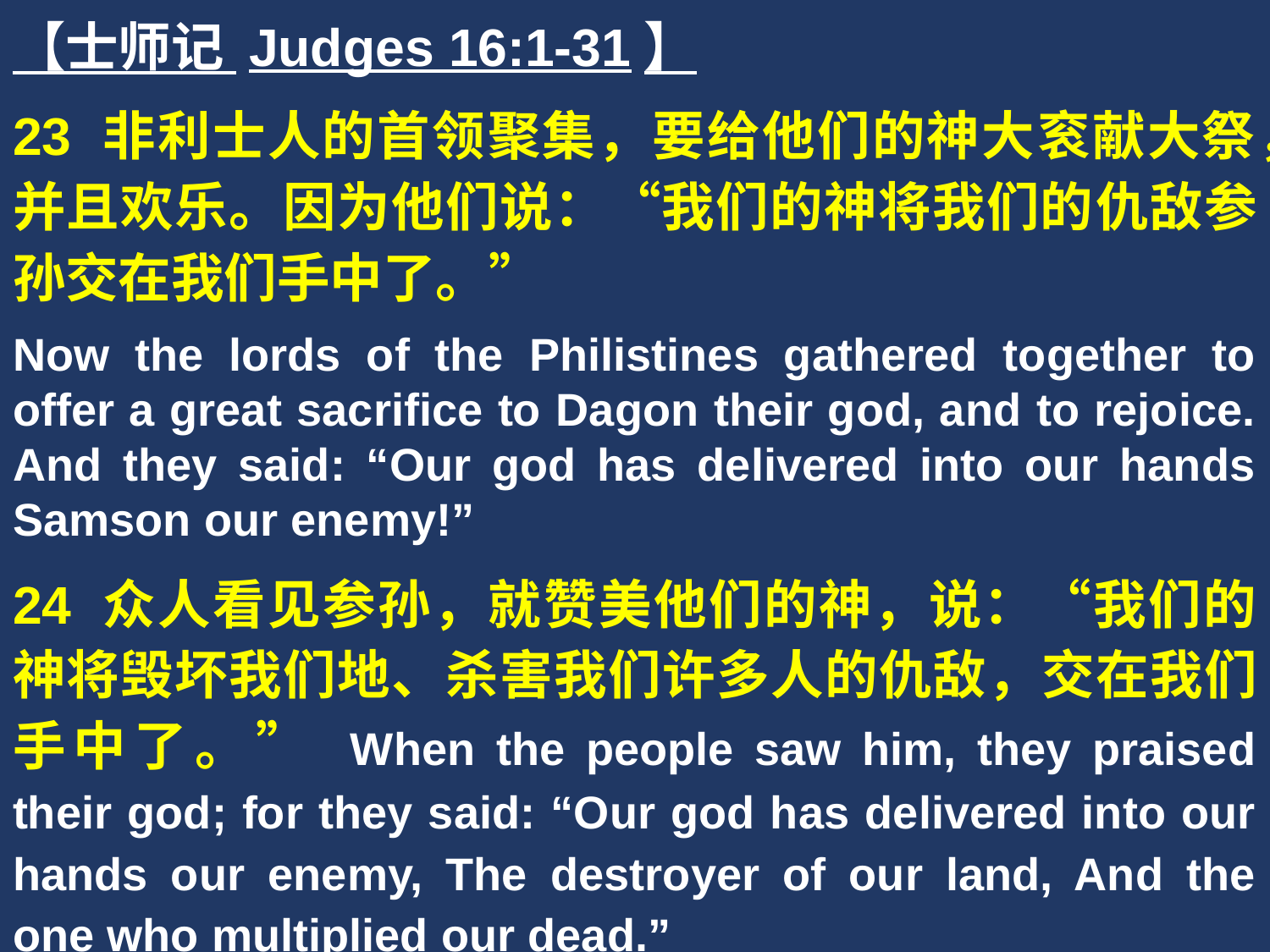

【士师记 Judges 16:1-31】
23 非利士人的首领聚集，要给他们的神大衮献大祭，并且欢乐。因为他们说：“我们的神将我们的仇敌参孙交在我们手中了。”
Now the lords of the Philistines gathered together to offer a great sacrifice to Dagon their god, and to rejoice. And they said: “Our god has delivered into our hands Samson our enemy!”
24 众人看见参孙，就赞美他们的神，说：“我们的神将毁坏我们地、杀害我们许多人的仇敌，交在我们手中了。” When the people saw him, they praised their god; for they said: “Our god has delivered into our hands our enemy, The destroyer of our land, And the one who multiplied our dead.”